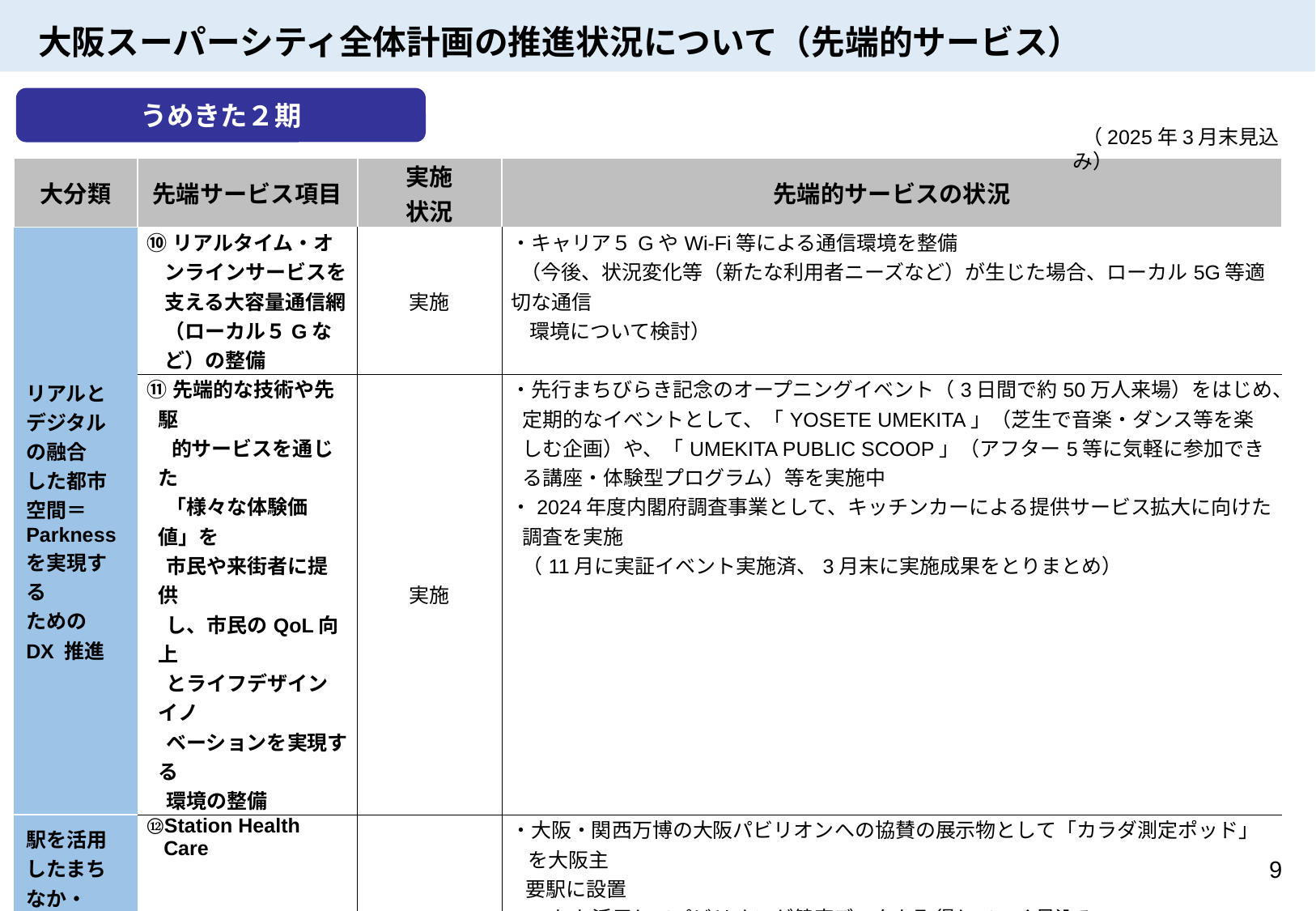

大阪スーパーシティ全体計画の推進状況について（先端的サービス）
うめきた２期
 （2025年3月末見込み）
| 大分類 | 先端サービス項目 | 実施 状況 | 先端的サービスの状況 |
| --- | --- | --- | --- |
| リアルとデジタルの融合 した都市空間＝Parkness を実現する ための DX 推進 | ⑩リアルタイム・オンラインサービスを支える大容量通信網（ローカル５Gなど）の整備 | 実施 | ・キャリア５GやWi-Fi等による通信環境を整備 （今後、状況変化等（新たな利用者ニーズなど）が生じた場合、ローカル5G等適切な通信 環境について検討） |
|  | ⑪先端的な技術や先駆 　 的サービスを通じた 「様々な体験価値」を 市民や来街者に提供 し、市民のQoL向上 とライフデザインイノ ベーションを実現する 環境の整備 | 実施 | ・先行まちびらき記念のオープニングイベント（3日間で約50万人来場）をはじめ、定期的なイベントとして、「YOSETE UMEKITA」（芝生で音楽・ダンス等を楽しむ企画）や、「UMEKITA PUBLIC SCOOP」（アフター5等に気軽に参加できる講座・体験型プログラム）等を実施中 ・2024年度内閣府調査事業として、キッチンカーによる提供サービス拡大に向けた調査を実施 （11月に実証イベント実施済、3月末に実施成果をとりまとめ） |
| 駅を活用したまちなか・ 便利なヘルスケア環境 の構築 | ⑫Station Health Care | 実施 | ・大阪・関西万博の大阪パビリオンへの協賛の展示物として「カラダ測定ポッド」を大阪主 要駅に設置 ・これを活用してパビリオンが健康データを取得していく見込み |
9